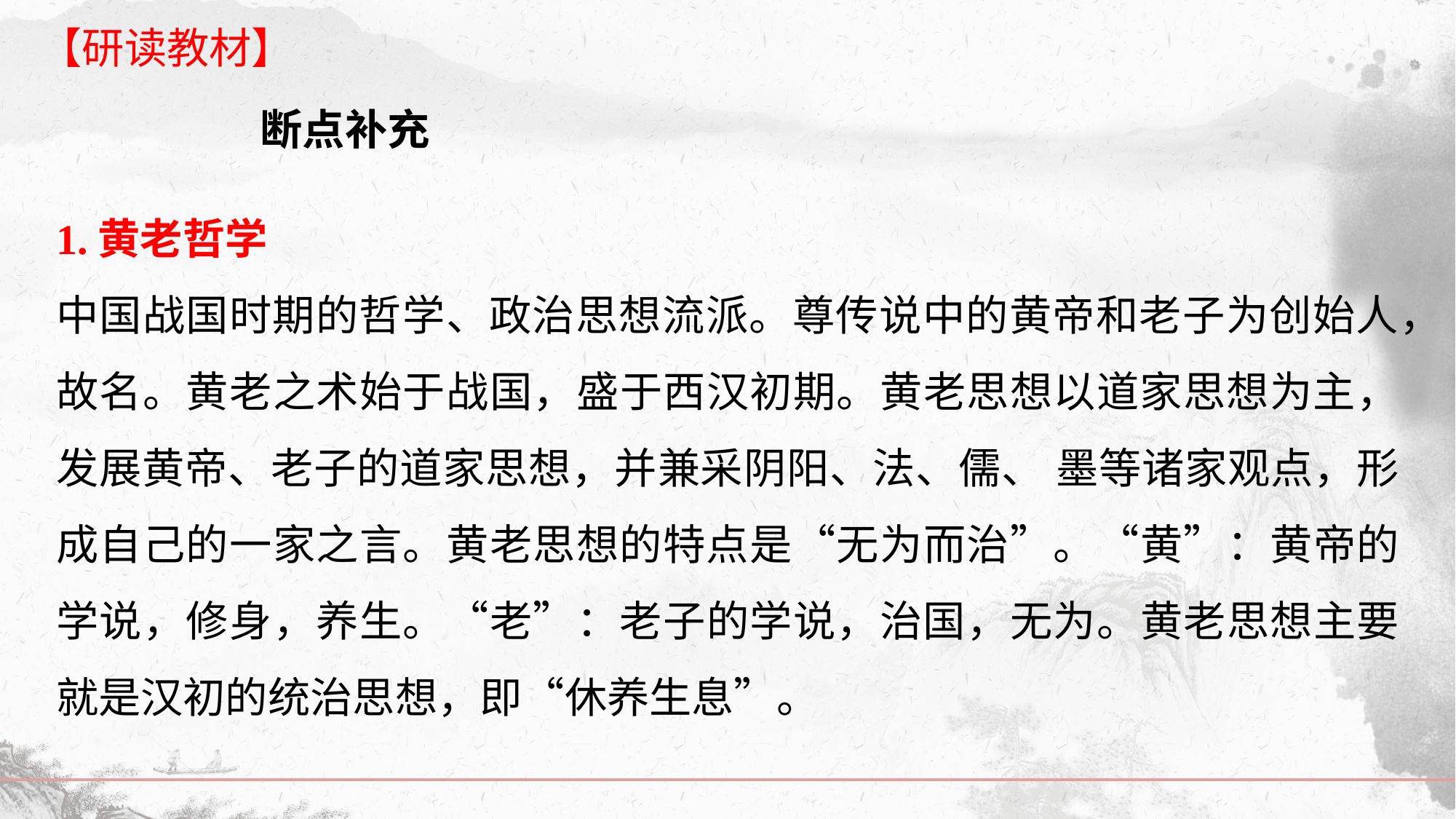

【研读教材】
断点补充
1.黄老哲学
中国战国时期的哲学、政治思想流派。尊传说中的黄帝和老子为创始人，故名。黄老之术始于战国，盛于西汉初期。黄老思想以道家思想为主，发展黄帝、老子的道家思想，并兼采阴阳、法、儒、 墨等诸家观点，形成自己的一家之言。黄老思想的特点是“无为而治”。“黄”：黄帝的学说，修身，养生。“老”：老子的学说，治国，无为。黄老思想主要就是汉初的统治思想，即“休养生息”。